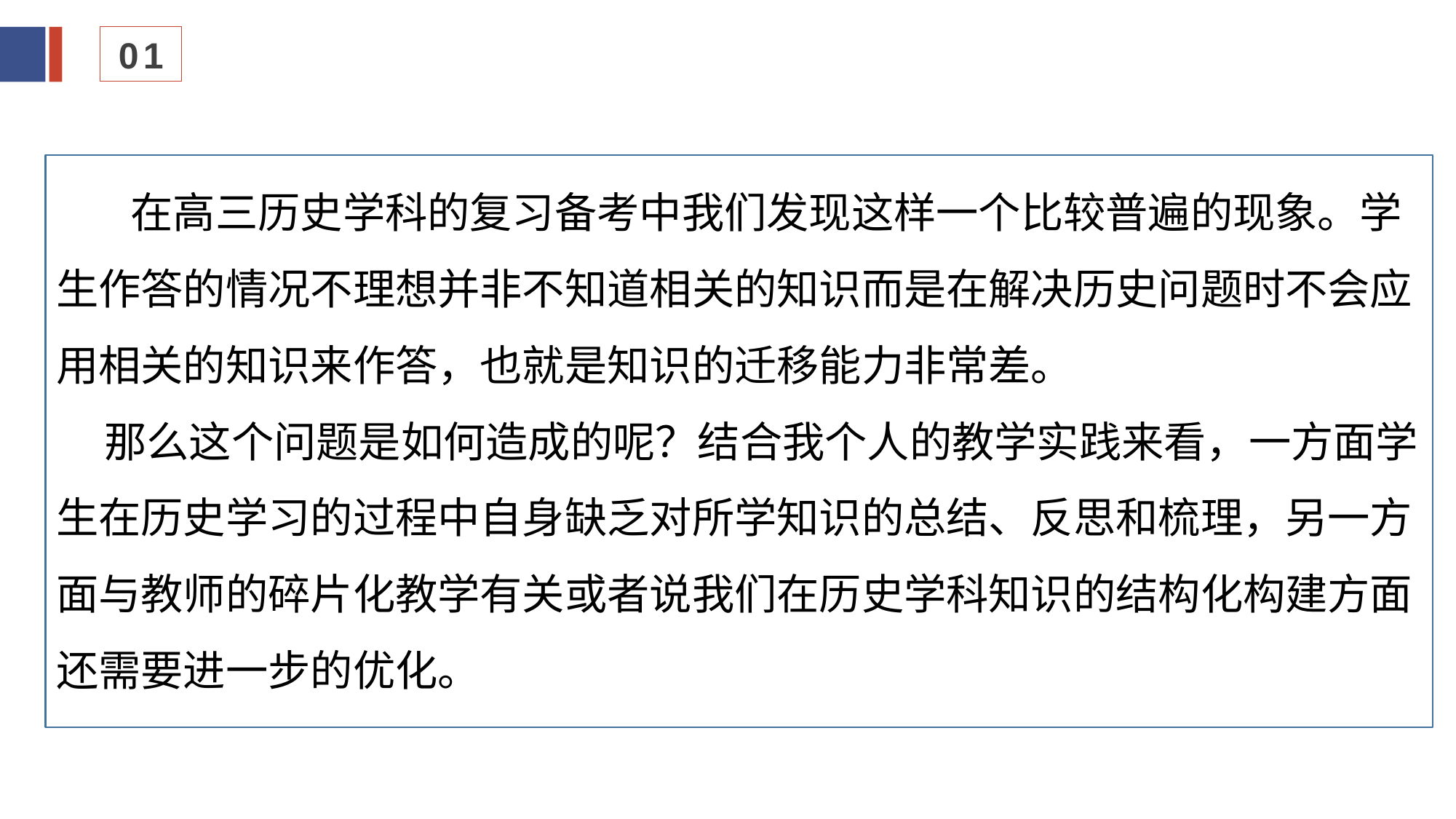

01

           在高三历史学科的复习备考中我们发现这样一个比较普遍的现象。学生作答的情况不理想并非不知道相关的知识而是在解决历史问题时不会应用相关的知识来作答，也就是知识的迁移能力非常差。
    那么这个问题是如何造成的呢？结合我个人的教学实践来看，一方面学生在历史学习的过程中自身缺乏对所学知识的总结、反思和梳理，另一方面与教师的碎片化教学有关或者说我们在历史学科知识的结构化构建方面还需要进一步的优化。